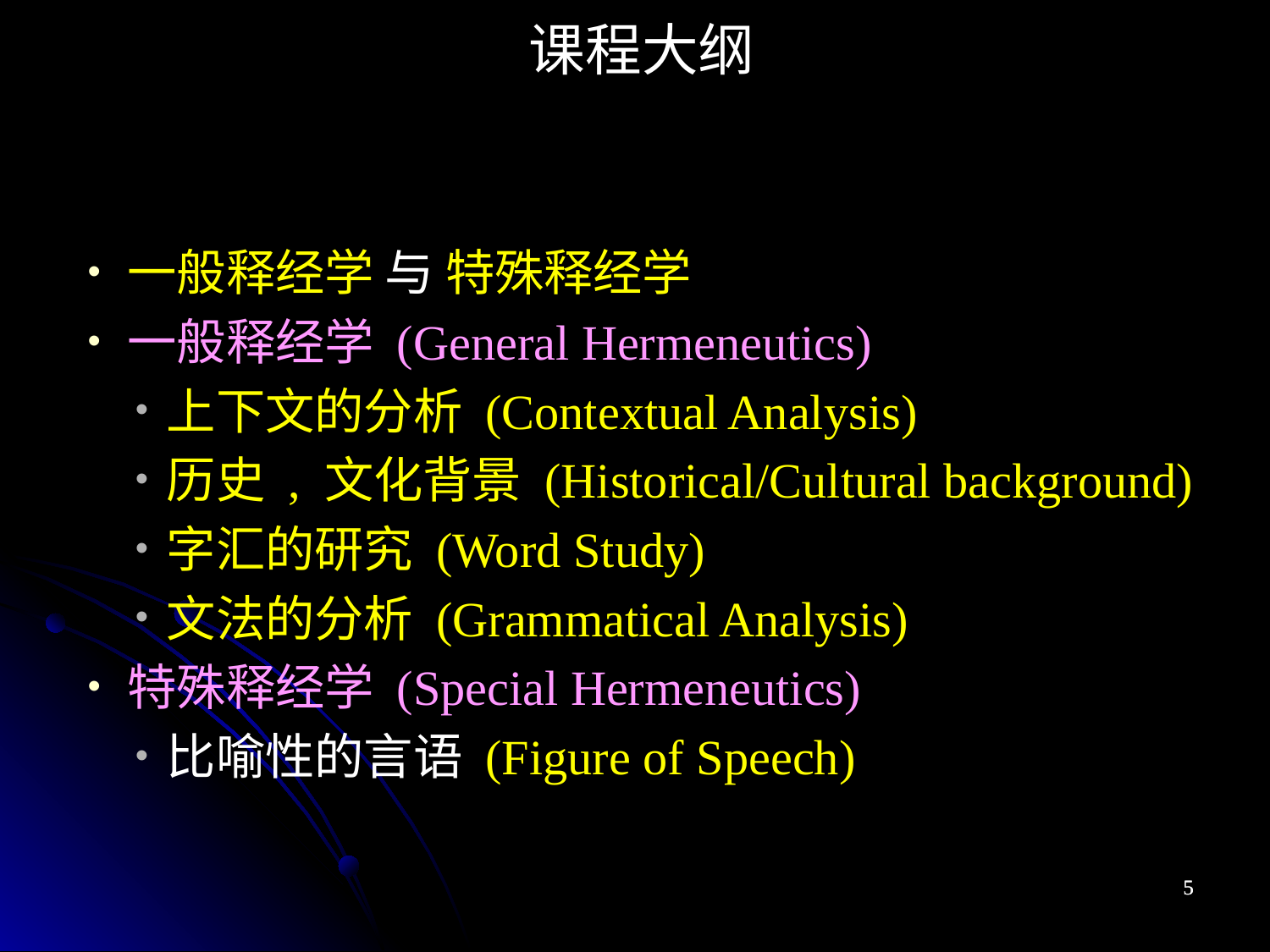

课程大纲

一般释经学 与 特殊释经学
一般释经学 (General Hermeneutics)
上下文的分析 (Contextual Analysis)
历史 , 文化背景 (Historical/Cultural background)
字汇的研究 (Word Study)
文法的分析 (Grammatical Analysis)
特殊释经学 (Special Hermeneutics)
比喻性的言语 (Figure of Speech)

5
5